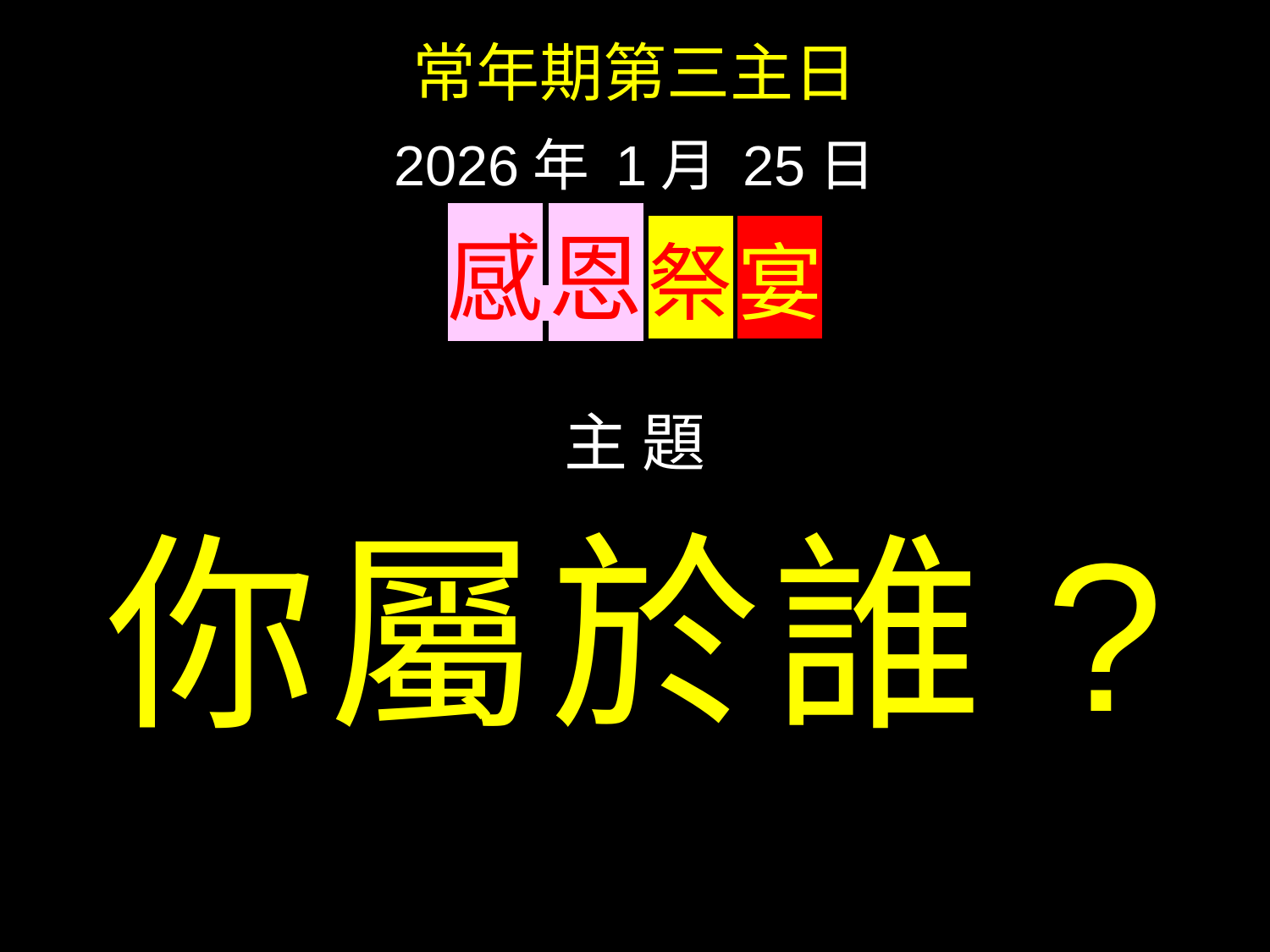

常年期第三主日
2026年 1月 25日
感 恩 祭 宴

主 題
你屬於誰?